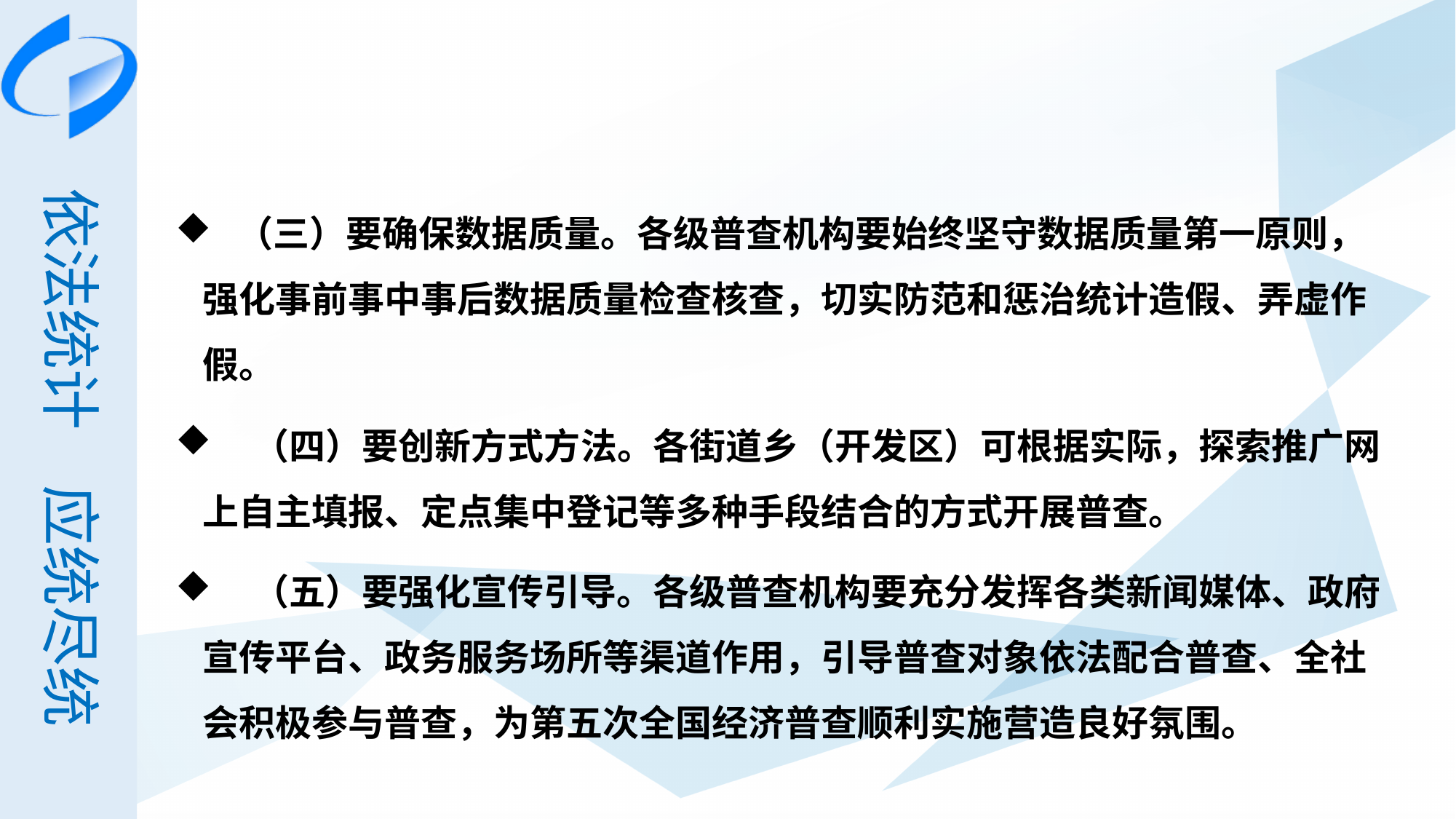

（三）要确保数据质量。各级普查机构要始终坚守数据质量第一原则，强化事前事中事后数据质量检查核查，切实防范和惩治统计造假、弄虚作假。
    （四）要创新方式方法。各街道乡（开发区）可根据实际，探索推广网上自主填报、定点集中登记等多种手段结合的方式开展普查。
    （五）要强化宣传引导。各级普查机构要充分发挥各类新闻媒体、政府宣传平台、政务服务场所等渠道作用，引导普查对象依法配合普查、全社会积极参与普查，为第五次全国经济普查顺利实施营造良好氛围。